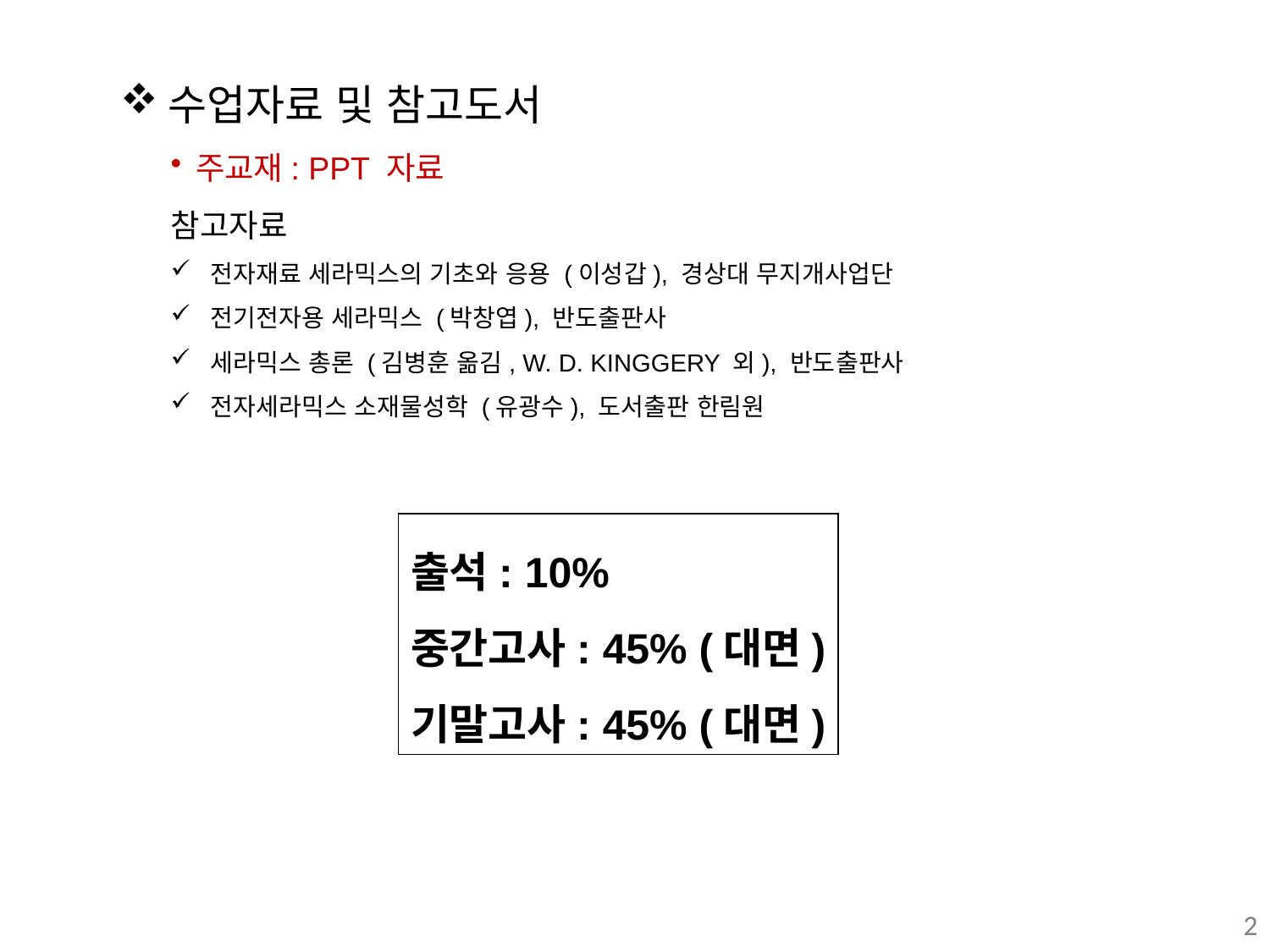

수업자료 및 참고도서
주교재: PPT 자료
참고자료
전자재료 세라믹스의 기초와 응용 (이성갑), 경상대 무지개사업단
전기전자용 세라믹스 (박창엽), 반도출판사
세라믹스 총론 (김병훈 옮김, W. D. KINGGERY 외), 반도출판사
전자세라믹스 소재물성학 (유광수), 도서출판 한림원
출석: 10%
중간고사: 45% (대면)
기말고사: 45% (대면)
2